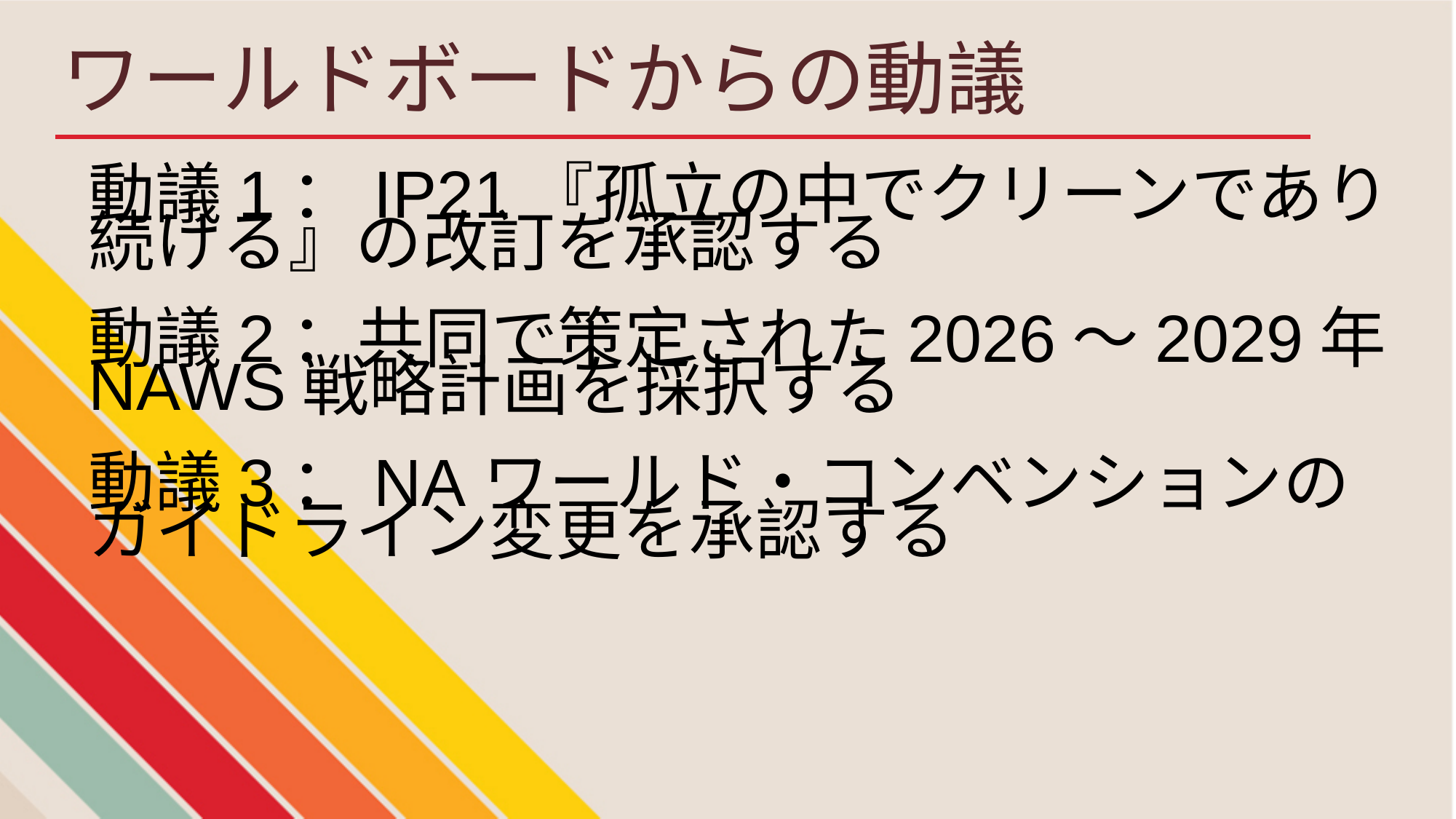

# ワールドボードからの動議
動議1：IP21『孤立の中でクリーンであり続ける』の改訂を承認する

動議2：共同で策定された2026～2029年NAWS戦略計画を採択する

動議3：NAワールド・コンベンションのガイドライン変更を承認する